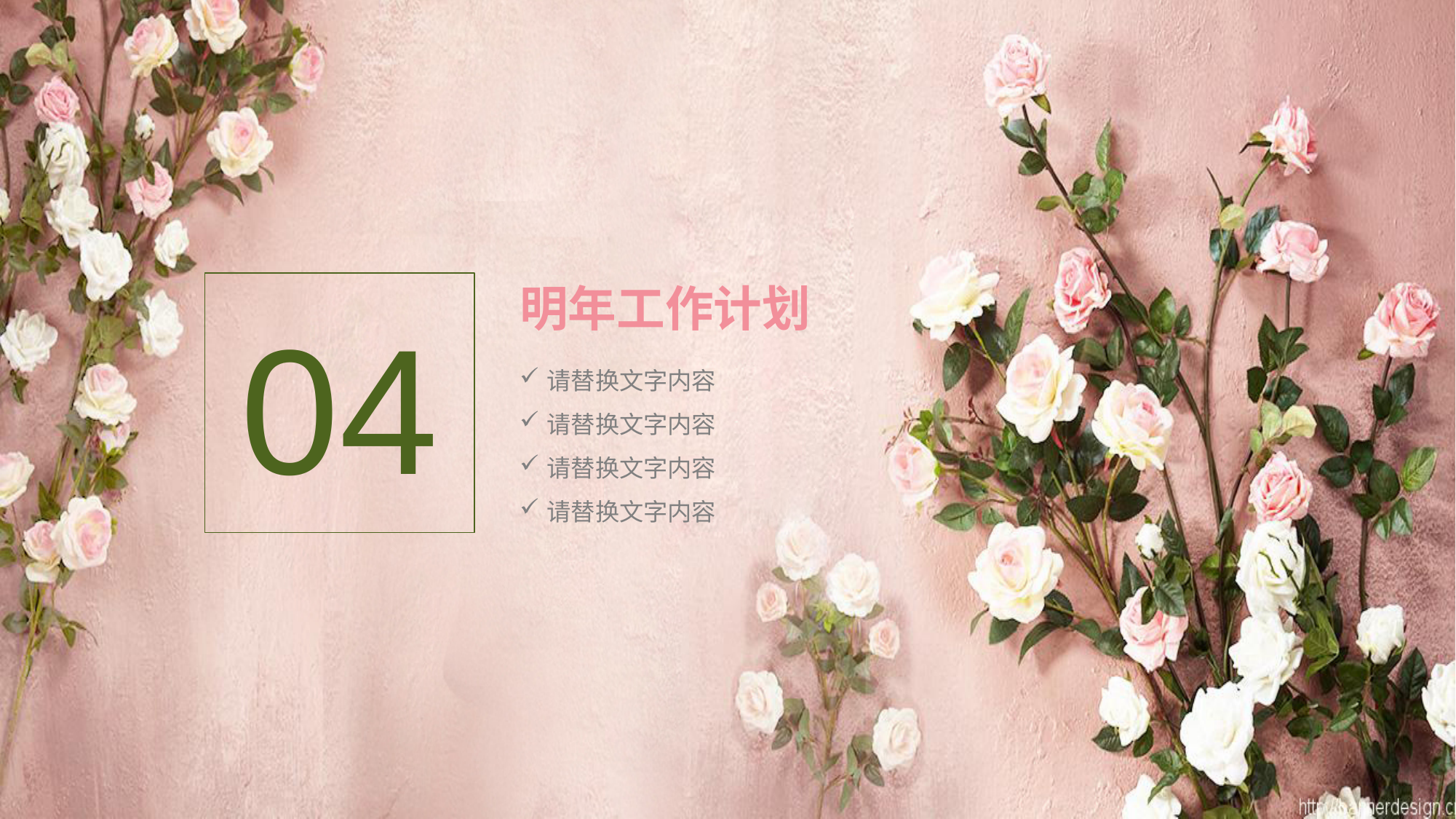

明年工作计划
04
请替换文字内容
请替换文字内容
请替换文字内容
请替换文字内容